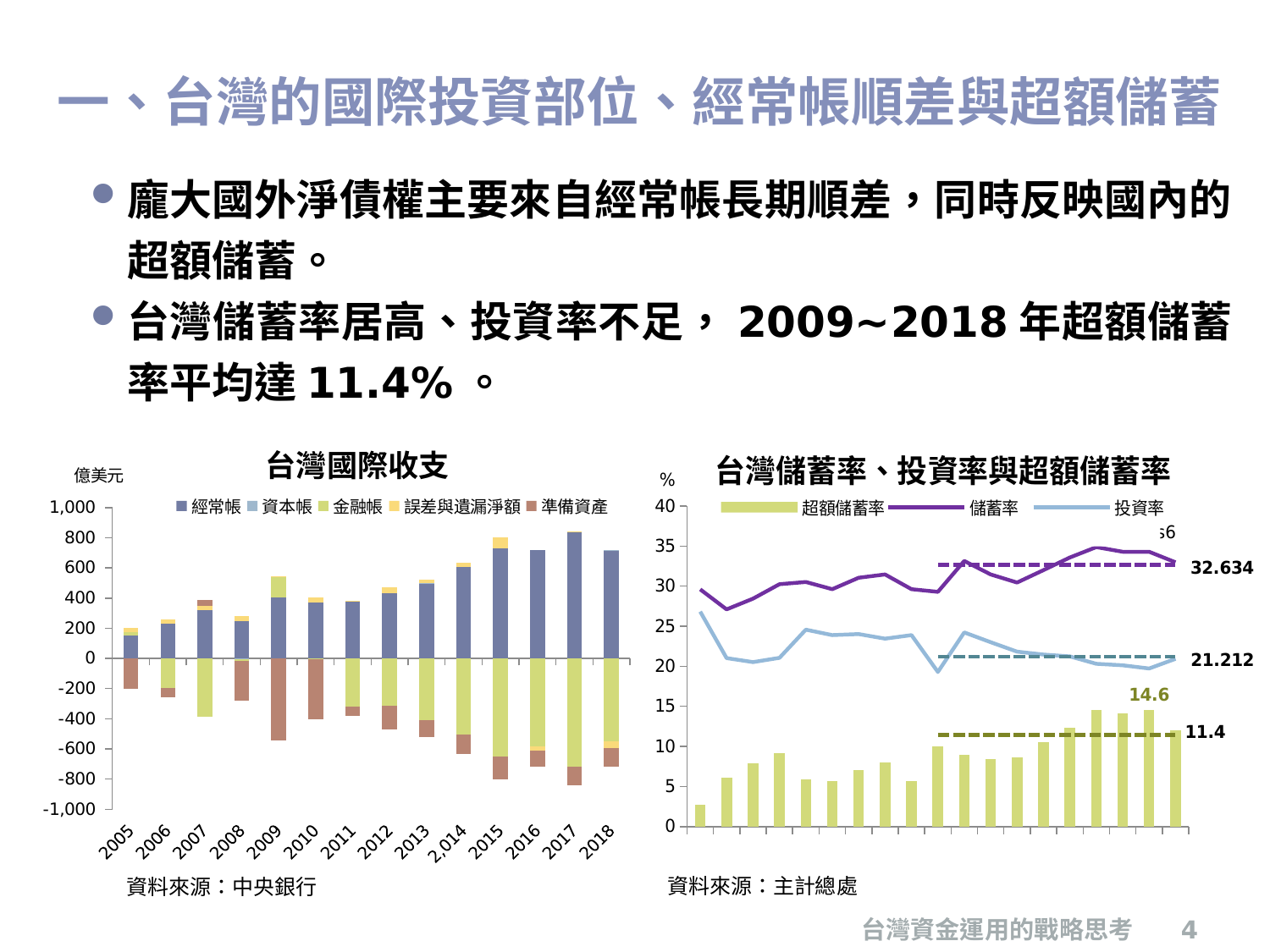

# 一、台灣的國際投資部位、經常帳順差與超額儲蓄
龐大國外淨債權主要來自經常帳長期順差，同時反映國內的超額儲蓄。
台灣儲蓄率居高、投資率不足，2009~2018年超額儲蓄率平均達11.4%。

### Chart: 台灣國際收支

| Category | 經常帳 | 資本帳 | 金融帳 | 誤差與遺漏淨額 | 準備資產 |
|---|---|---|---|---|---|
| 2005 | 149.26 | -0.46 | 23.4 | 28.36 | -200.56 |
| 2006 | 231.37 | -0.63 | -196.01 | 26.13 | -60.86 |
| 2007 | 320.13 | -0.25 | -389.32 | 29.24 | 40.2 |
| 2008 | 248.01 | -2.7 | -16.41 | 33.84 | -262.74 |
| 2009 | 406.5 | -0.5 | 134.88 | 0.38 | -541.26 |
| 2010 | 368.32 | -0.49 | -3.39 | 37.29 | -401.73 |
| 2011 | 378.78 | -0.36 | -320.27 | 4.24 | -62.39 |
| 2012 | 431.68 | -0.24 | -315.01 | 38.41 | -154.84 |
| 2013 | 498.72 | 0.67 | -410.89 | 24.68 | -113.18 |
| 2,014 | 605.25 | -0.08 | -505.56 | 30.54 | -130.15 |
| 2015 | 731.43 | -0.05 | -652.33 | 71.06 | -150.11 |
| 2016 | 715.94 | -0.09 | -585.65 | -23.57 | -106.63 |
| 2017 | 835.21 | -0.12 | -715.29 | 4.87 | -124.67 |
| 2018 | 718.73 | 0.63 | -552.34 | -42.03 | -124.99 |

### Chart: 台灣儲蓄率、投資率與超額儲蓄率

| Category | 超額儲蓄率 | 儲蓄率 | 投資率 |  |  |  |
|---|---|---|---|---|---|---|
| 2000 | 2.77 | 29.6 | 26.83 | None | None | None |
| 2001 | 6.07 | 27.1 | 21.02 | None | None | None |
| 2002 | 7.91 | 28.44 | 20.52 | None | None | None |
| 2003 | 9.19 | 30.24 | 21.05 | None | None | None |
| 2004 | 5.94 | 30.52 | 24.57 | None | None | None |
| 2005 | 5.73 | 29.62 | 23.89 | None | None | None |
| 2006 | 7.03 | 31.05 | 24.02 | None | None | None |
| 2007 | 8.01 | 31.46 | 23.45 | None | None | None |
| 2008 | 5.72 | 29.62 | 23.89 | None | None | None |
| 2009 | 10.0 | 29.29 | 19.29 | 32.634 | 21.212 | 11.422999999999998 |
| 2010 | 8.92 | 33.14 | 24.23 | 32.634 | 21.212 | 11.422999999999998 |
| 2011 | 8.45 | 31.46 | 23.01 | 32.634 | 21.212 | 11.422999999999998 |
| 2012 | 8.63 | 30.45 | 21.82 | 32.634 | 21.212 | 11.422999999999998 |
| 2013 | 10.53 | 32.0 | 21.46 | 32.634 | 21.212 | 11.422999999999998 |
| 2014 | 12.35 | 33.58 | 21.23 | 32.634 | 21.212 | 11.422999999999998 |
| 2015 | 14.57 | 34.87 | 20.31 | 32.634 | 21.212 | 11.422999999999998 |
| 2016 | 14.17 | 34.29 | 20.12 | 32.634 | 21.212 | 11.422999999999998 |
| 2017 | 14.57 | 34.29 | 19.72 | 32.634 | 21.212 | 11.422999999999998 |
| 2018 | 12.04 | 32.97 | 20.93 | 32.634 | 21.212 | 11.422999999999998 |
資料來源：主計總處
資料來源：中央銀行
台灣資金運用的戰略思考
4